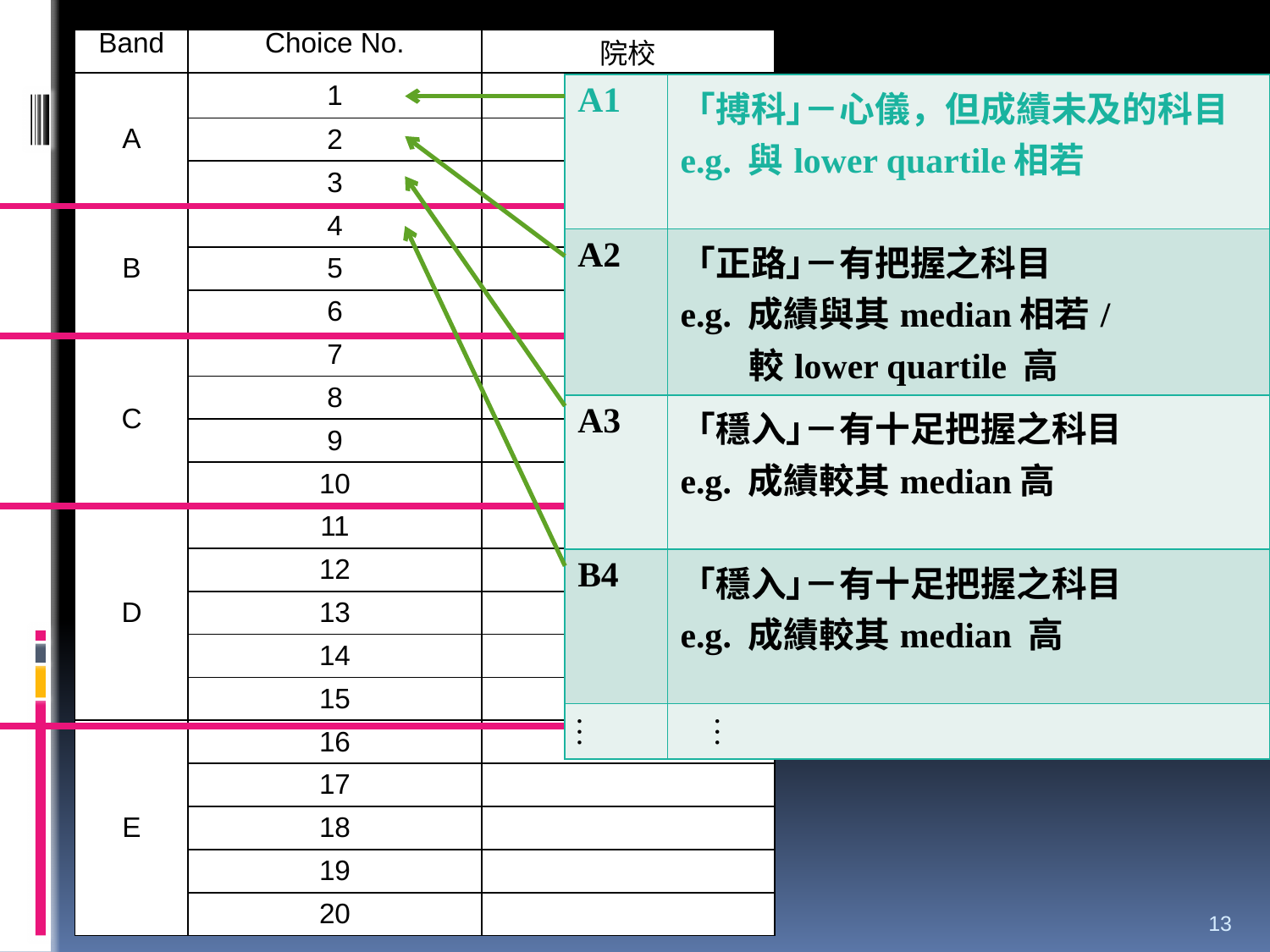

| Band | Choice No. | 院校 |
| --- | --- | --- |
| A | 1 |  |
|  | 2 |  |
|  | 3 |  |
| B | 4 |  |
|  | 5 |  |
|  | 6 |  |
| C | 7 |  |
|  | 8 |  |
|  | 9 |  |
|  | 10 |  |
| D | 11 |  |
|  | 12 |  |
|  | 13 |  |
|  | 14 |  |
|  | 15 |  |
| E | 16 |  |
|  | 17 |  |
|  | 18 |  |
|  | 19 |  |
|  | 20 |  |
| A1 | 「搏科｣－心儀，但成績未及的科目 e.g. 與lower quartile相若 |
| --- | --- |
| A2 | 「正路｣－有把握之科目 e.g. 成績與其median相若/ 較lower quartile 高 |
| A3 | 「穩入｣－有十足把握之科目 e.g. 成績較其median高 |
| B4 | 「穩入｣－有十足把握之科目 e.g. 成績較其median 高 |
| … | … |
13